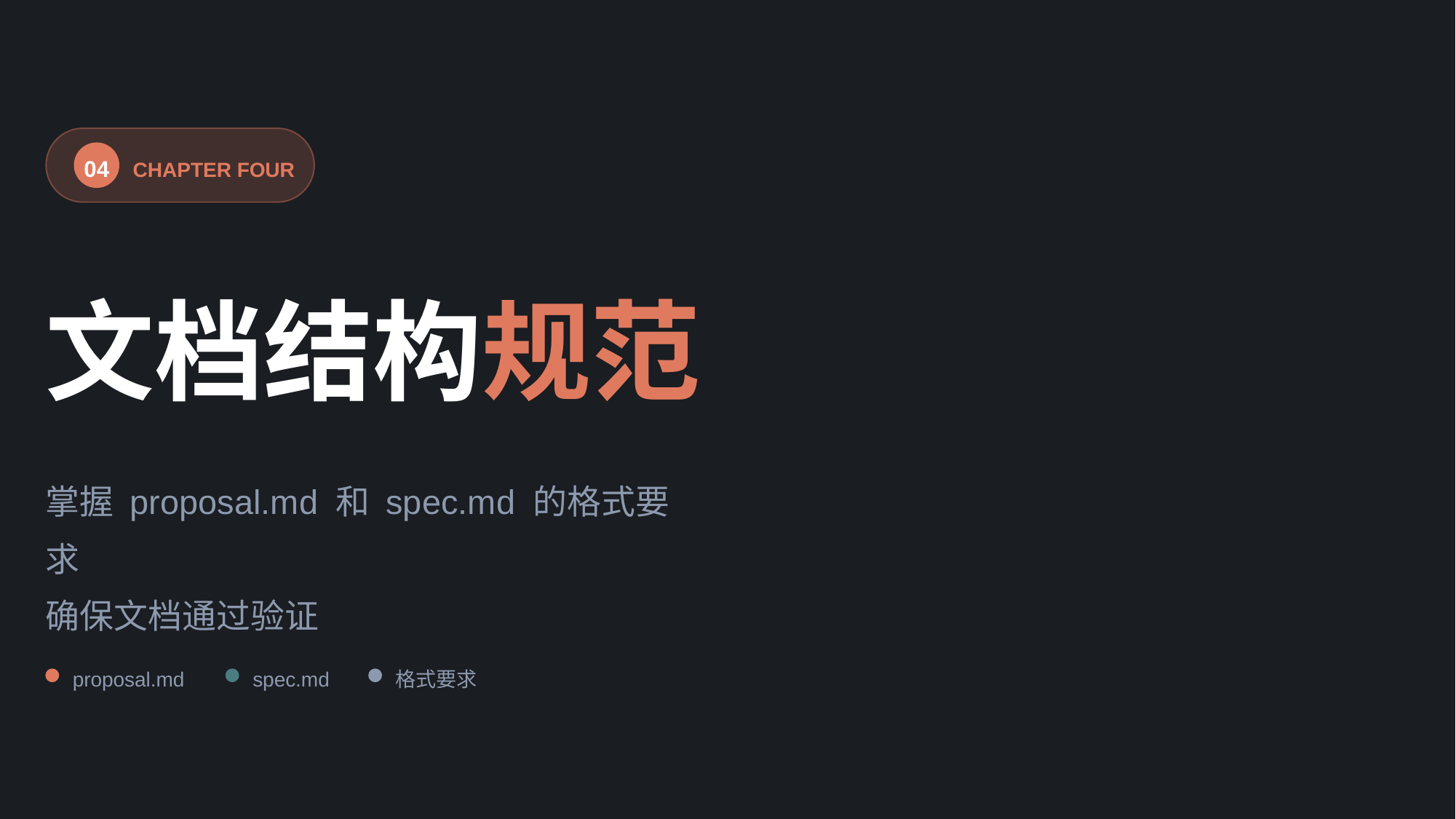

04

CHAPTER FOUR
文档结构规范
掌握 proposal.md 和 spec.md 的格式要求
确保文档通过验证
proposal.md
spec.md
格式要求